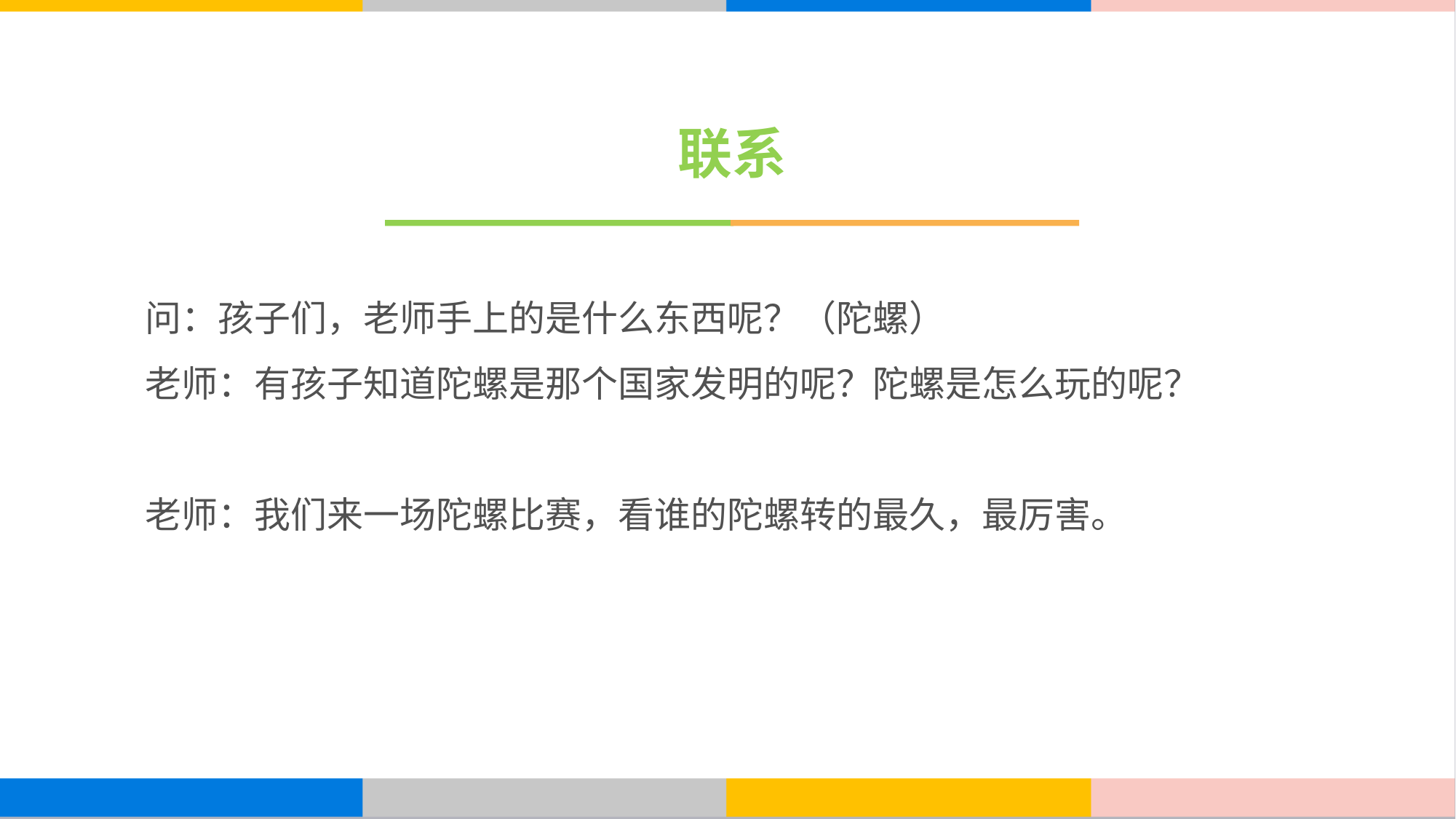

# 联系
问：孩子们，老师手上的是什么东西呢？（陀螺）
老师：有孩子知道陀螺是那个国家发明的呢？陀螺是怎么玩的呢？

老师：我们来一场陀螺比赛，看谁的陀螺转的最久，最厉害。